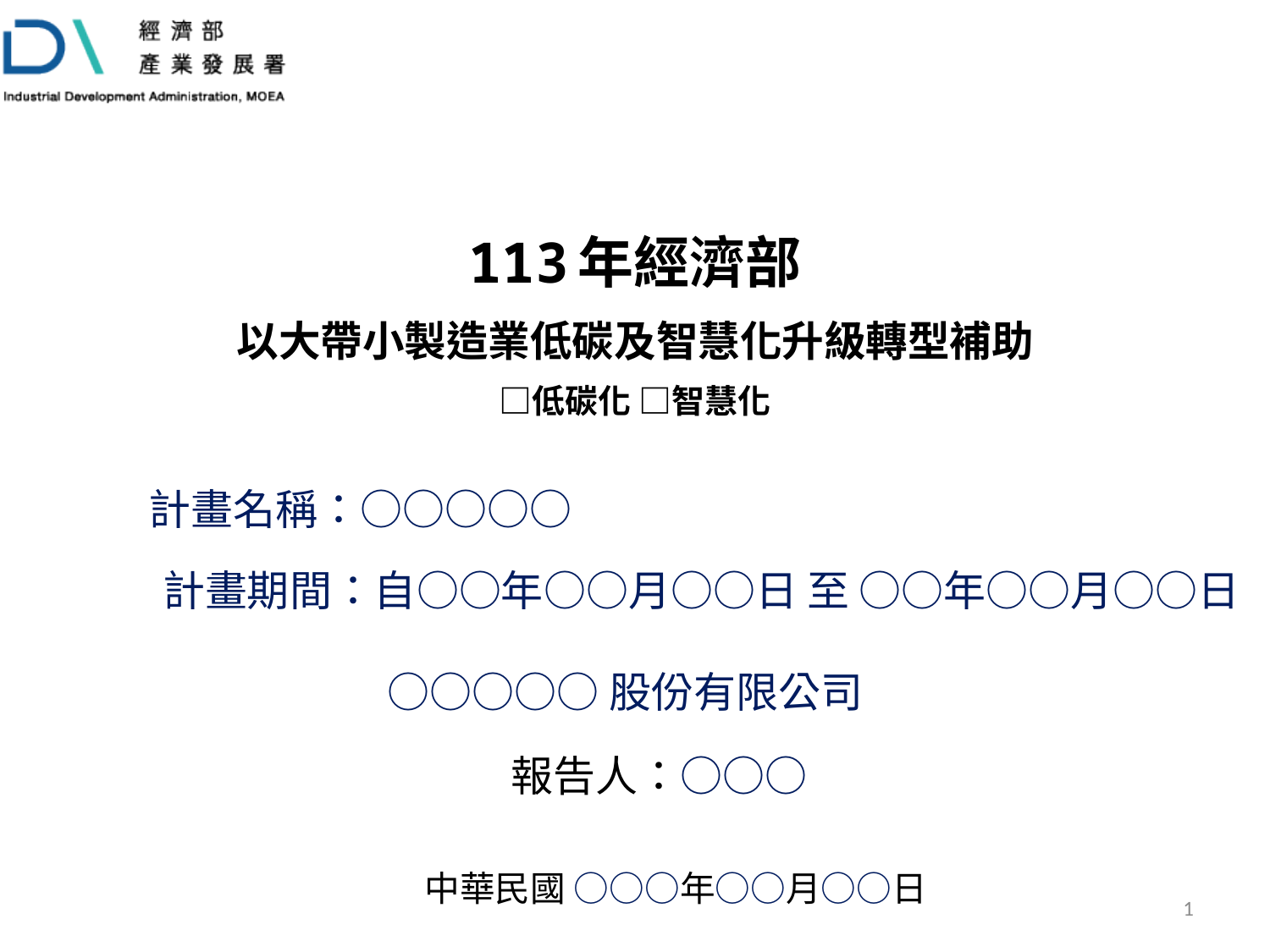

113年經濟部
以大帶小製造業低碳及智慧化升級轉型補助
□低碳化 □智慧化
計畫名稱：○○○○○
計畫期間：自○○年○○月○○日 至 ○○年○○月○○日
○○○○○股份有限公司
報告人：○○○
中華民國 ○○○年○○月○○日
1